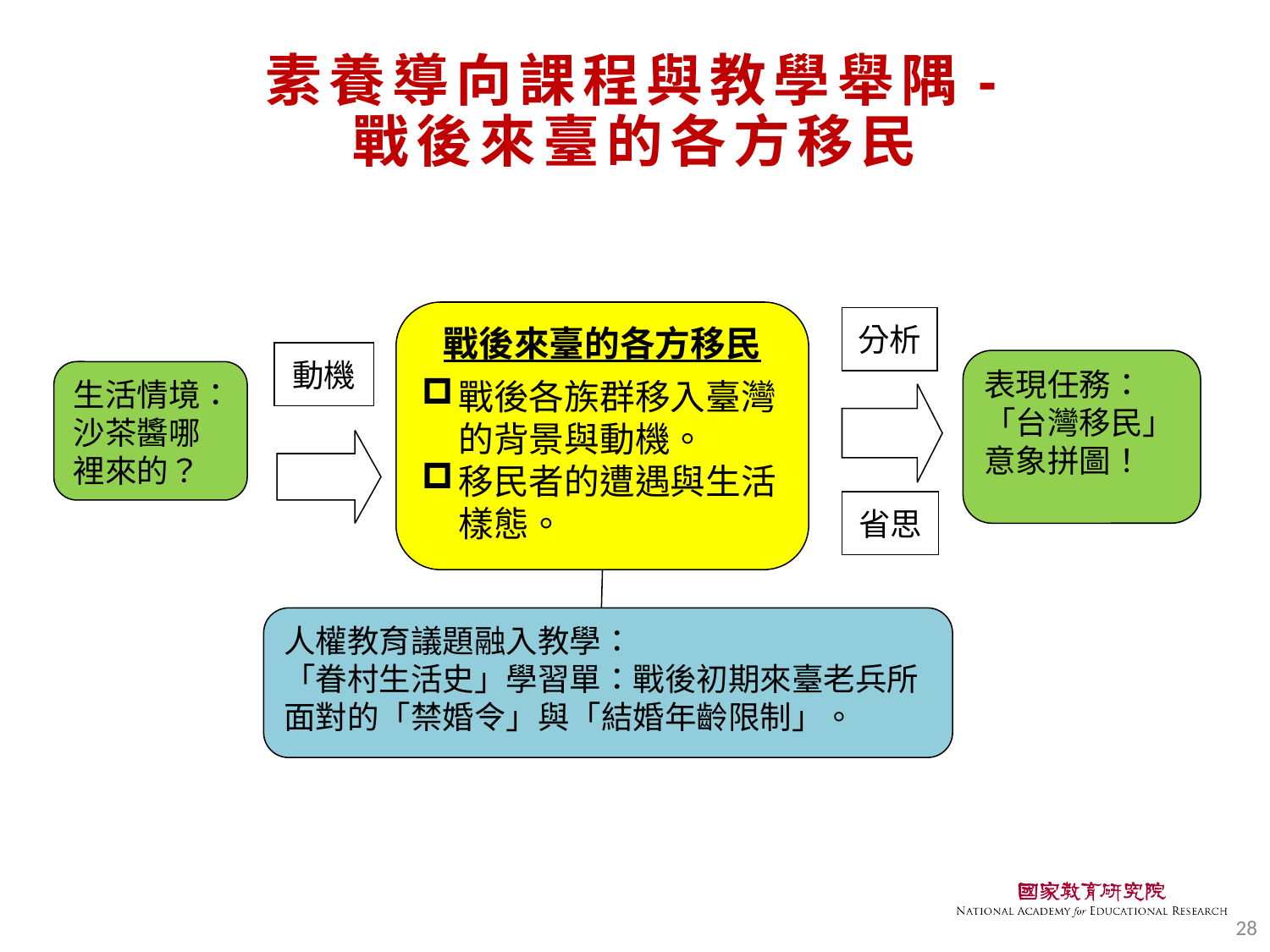

素養導向課程與教學舉隅-
戰後來臺的各方移民

戰後來臺的各方移民
戰後各族群移入臺灣的背景與動機。
移民者的遭遇與生活樣態。
分析
動機
表現任務：
「台灣移民」
意象拼圖！
生活情境：
沙茶醬哪裡來的？

省思

人權教育議題融入教學：
「眷村生活史」學習單：戰後初期來臺老兵所面對的「禁婚令」與「結婚年齡限制」。
28